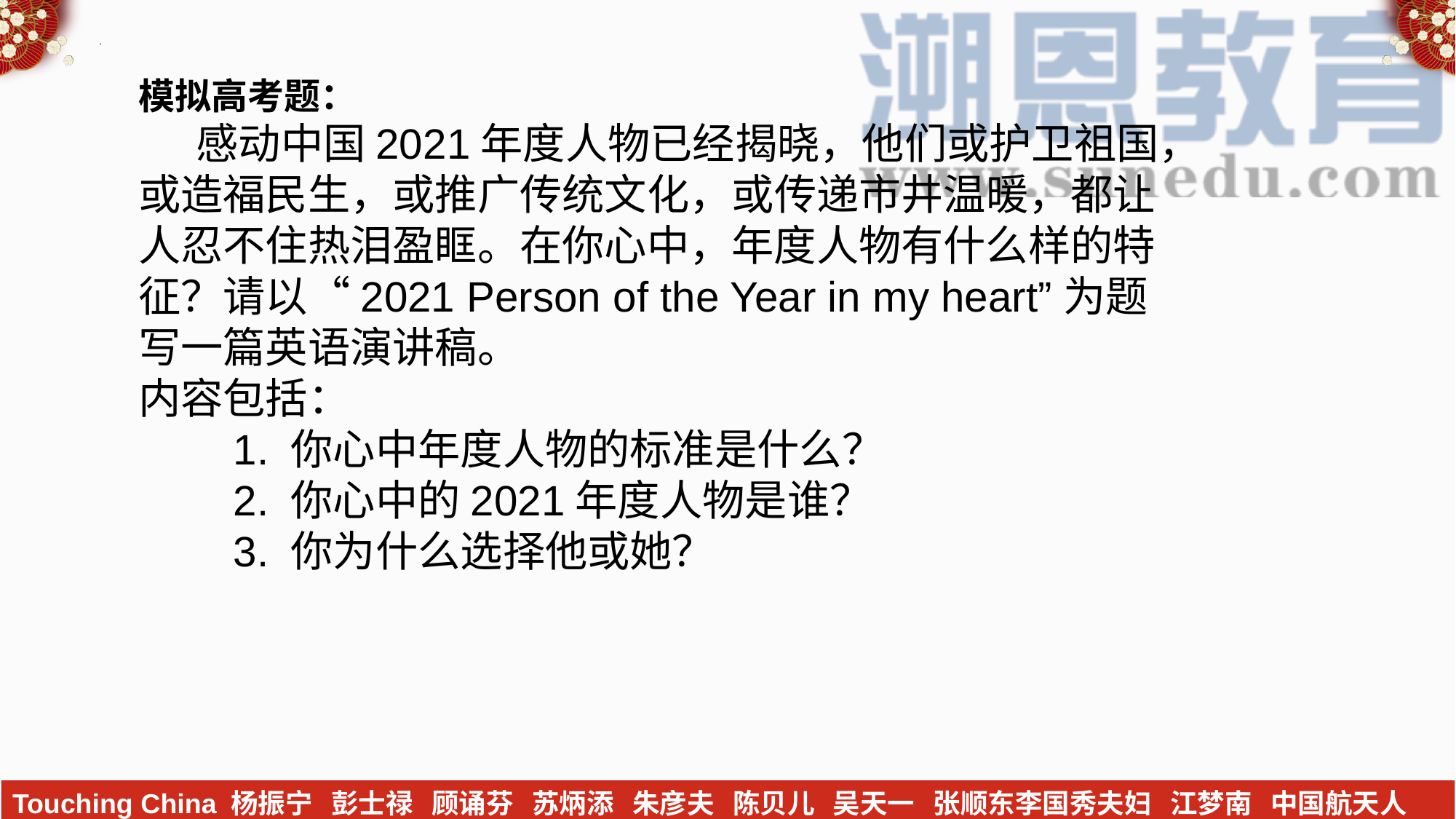

模拟高考题：
      感动中国2021年度人物已经揭晓，他们或护卫祖国，或造福民生，或推广传统文化，或传递市井温暖，都让人忍不住热泪盈眶。在你心中，年度人物有什么样的特征？请以“2021 Person of the Year in my heart”为题写一篇英语演讲稿。
内容包括：
　　1. 你心中年度人物的标准是什么？
　　2. 你心中的2021年度人物是谁？
　　3. 你为什么选择他或她？